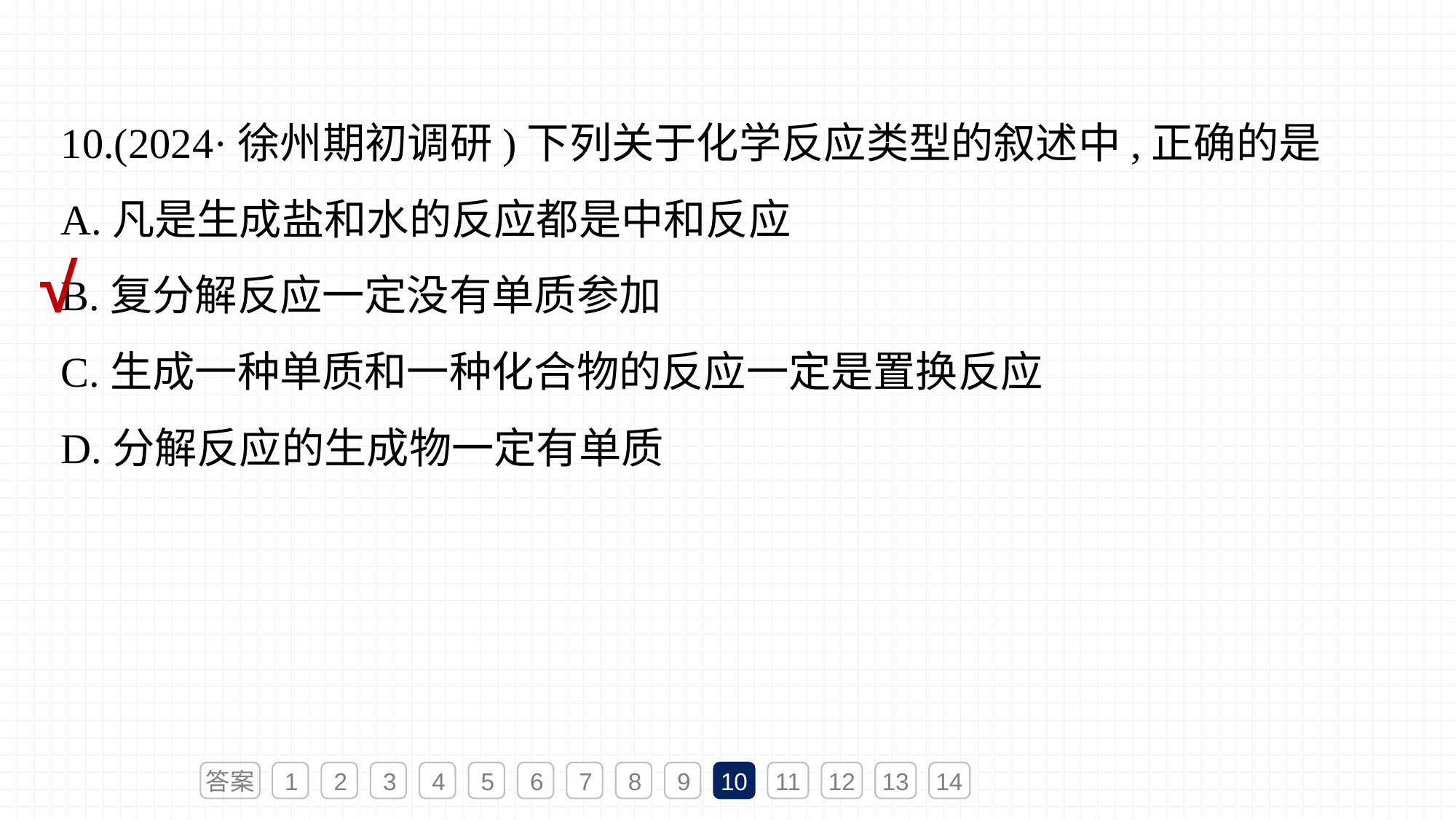

10.(2024·徐州期初调研)下列关于化学反应类型的叙述中,正确的是
A.凡是生成盐和水的反应都是中和反应
B.复分解反应一定没有单质参加
C.生成一种单质和一种化合物的反应一定是置换反应
D.分解反应的生成物一定有单质
√
答案
1
2
3
4
5
6
7
8
9
10
11
12
13
14